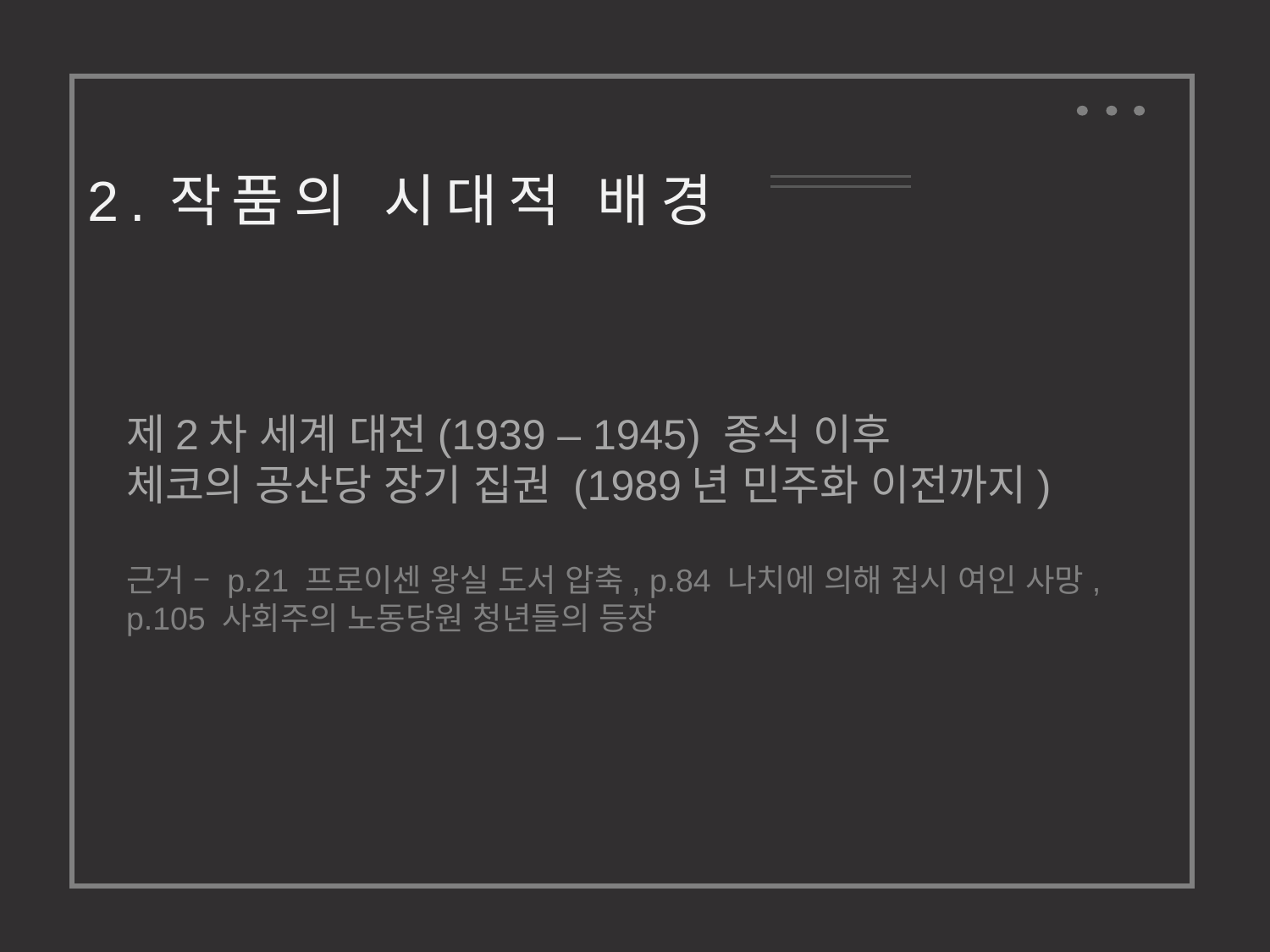

2.작품의 시대적 배경
제2차 세계 대전(1939 – 1945) 종식 이후
체코의 공산당 장기 집권 (1989년 민주화 이전까지)

근거 – p.21 프로이센 왕실 도서 압축, p.84 나치에 의해 집시 여인 사망, p.105 사회주의 노동당원 청년들의 등장